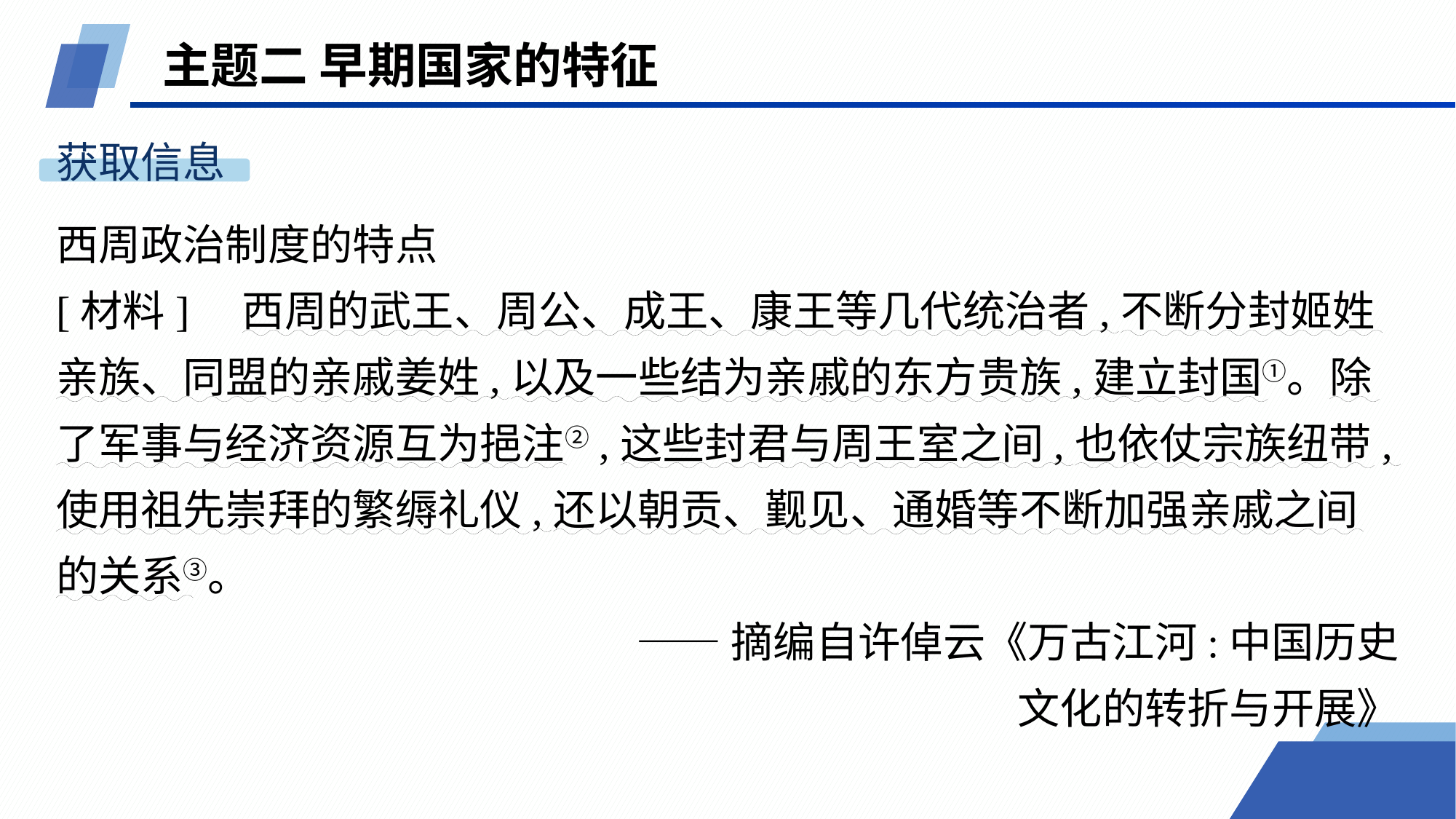

主题二 早期国家的特征

获取信息

西周政治制度的特点
[材料]　西周的武王、周公、成王、康王等几代统治者,不断分封姬姓亲族、同盟的亲戚姜姓,以及一些结为亲戚的东方贵族,建立封国①。除了军事与经济资源互为挹注②,这些封君与周王室之间,也依仗宗族纽带,使用祖先崇拜的繁缛礼仪,还以朝贡、觐见、通婚等不断加强亲戚之间的关系③。
——摘编自许倬云《万古江河:中国历史
文化的转折与开展》